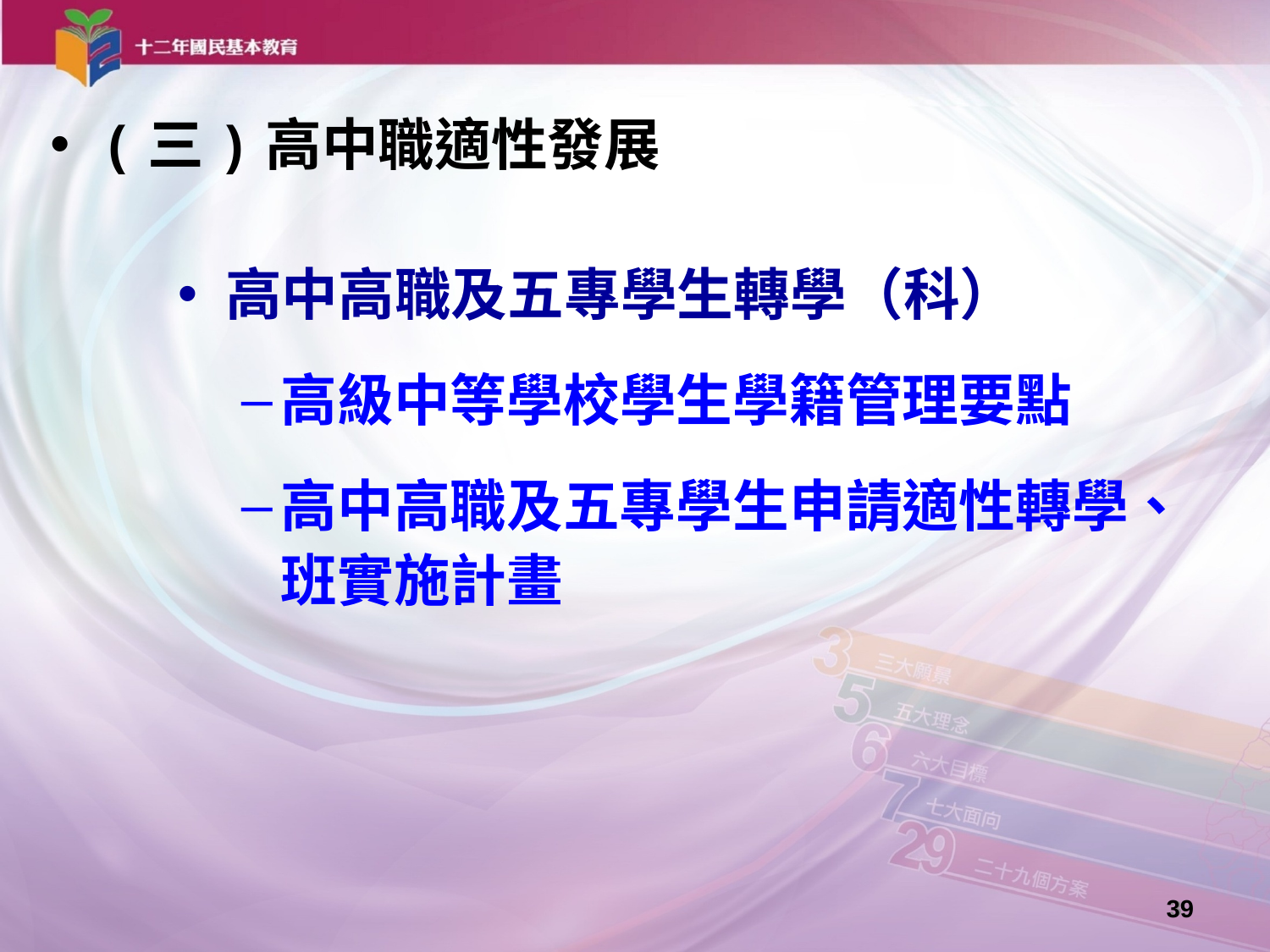

(三)高中職適性發展
高中高職及五專學生轉學（科）
高級中等學校學生學籍管理要點
高中高職及五專學生申請適性轉學、班實施計畫
39
39